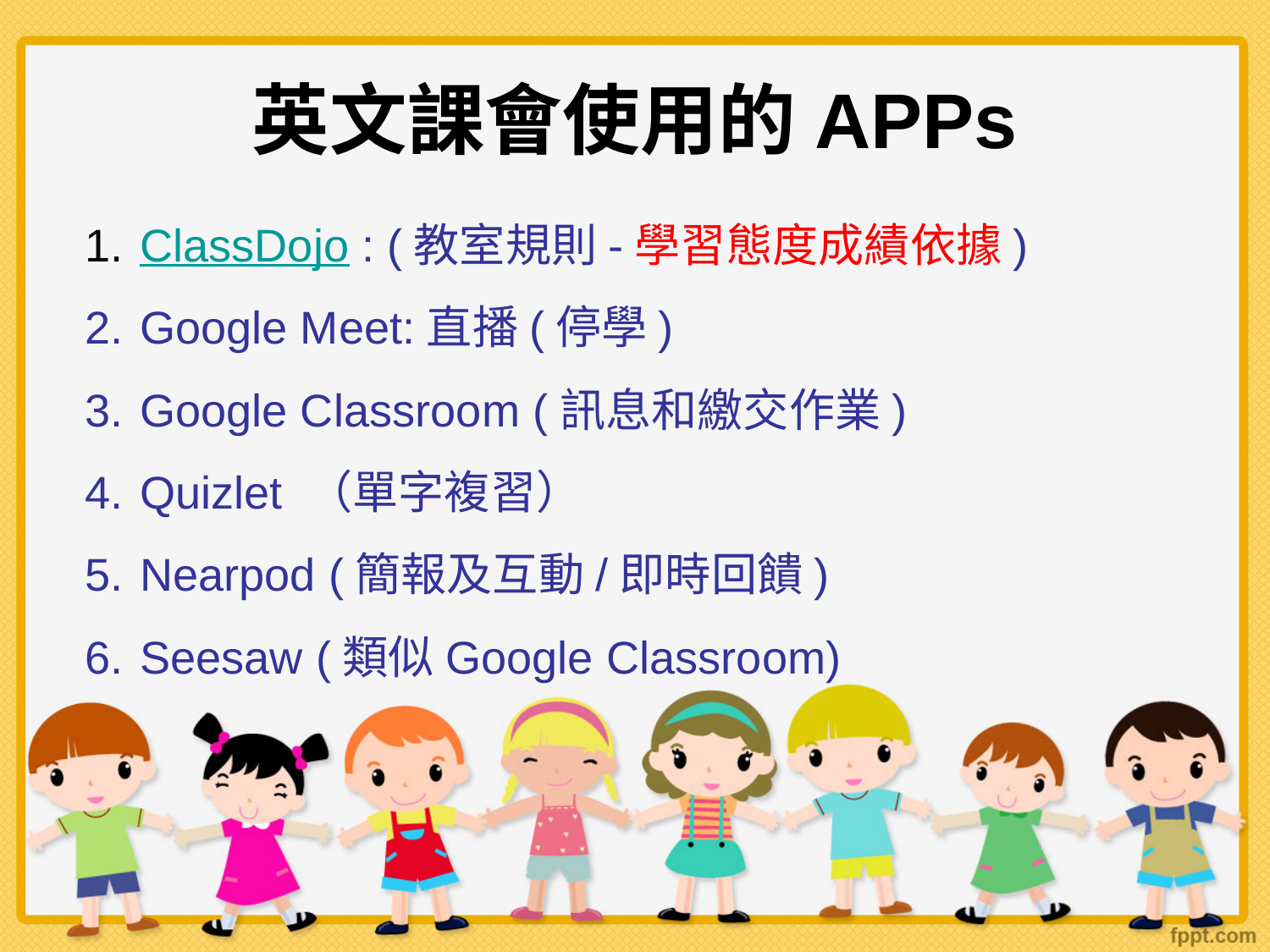

# 英文課會使用的APPs
ClassDojo : (教室規則-學習態度成績依據)
Google Meet:直播(停學)
Google Classroom (訊息和繳交作業)
Quizlet （單字複習）
Nearpod (簡報及互動/即時回饋)
Seesaw (類似Google Classroom)